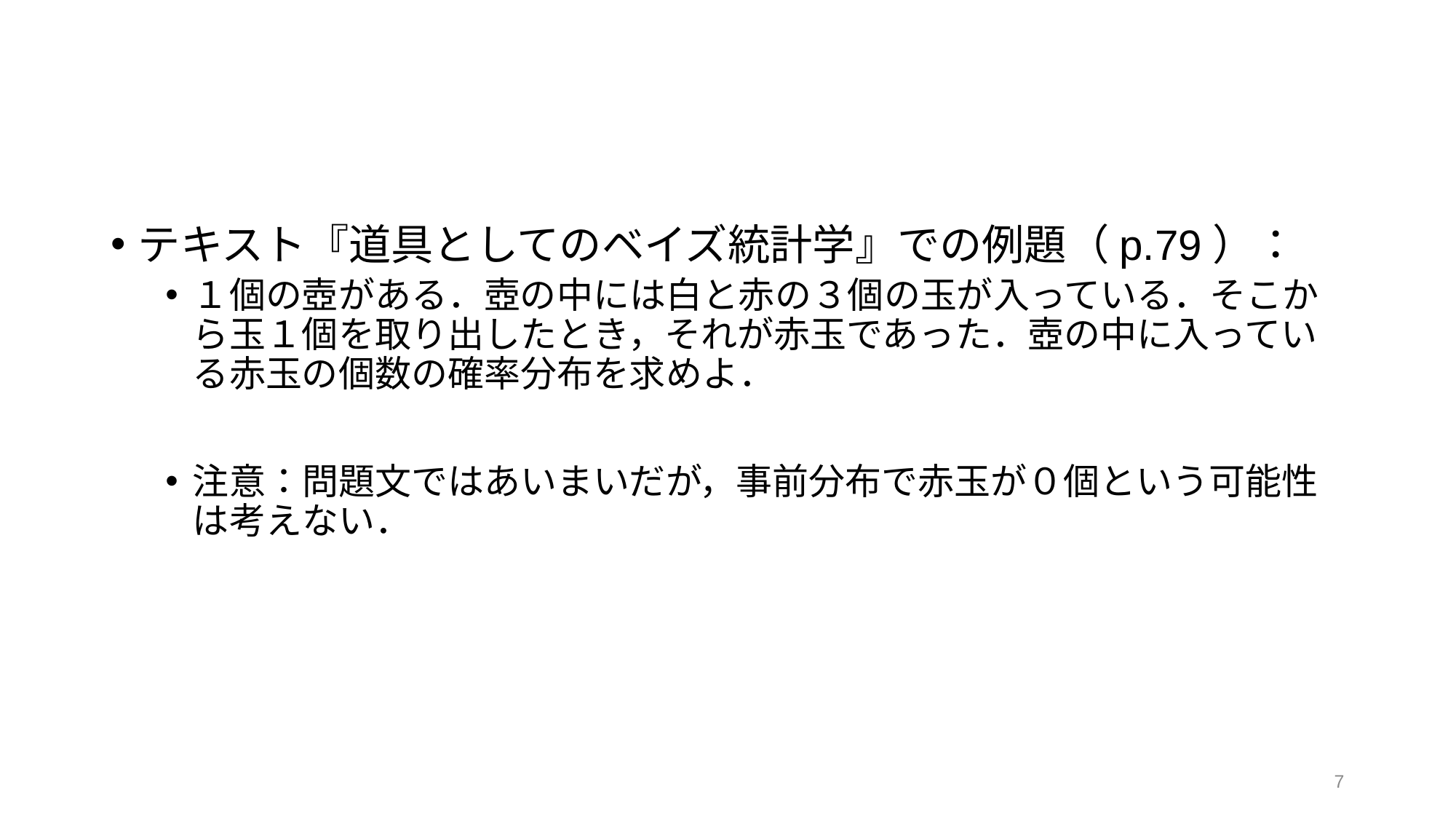

#
テキスト『道具としてのベイズ統計学』での例題（p.79）：
１個の壺がある．壺の中には白と赤の３個の玉が入っている．そこから玉１個を取り出したとき，それが赤玉であった．壺の中に入っている赤玉の個数の確率分布を求めよ．

注意：問題文ではあいまいだが，事前分布で赤玉が０個という可能性は考えない．
7